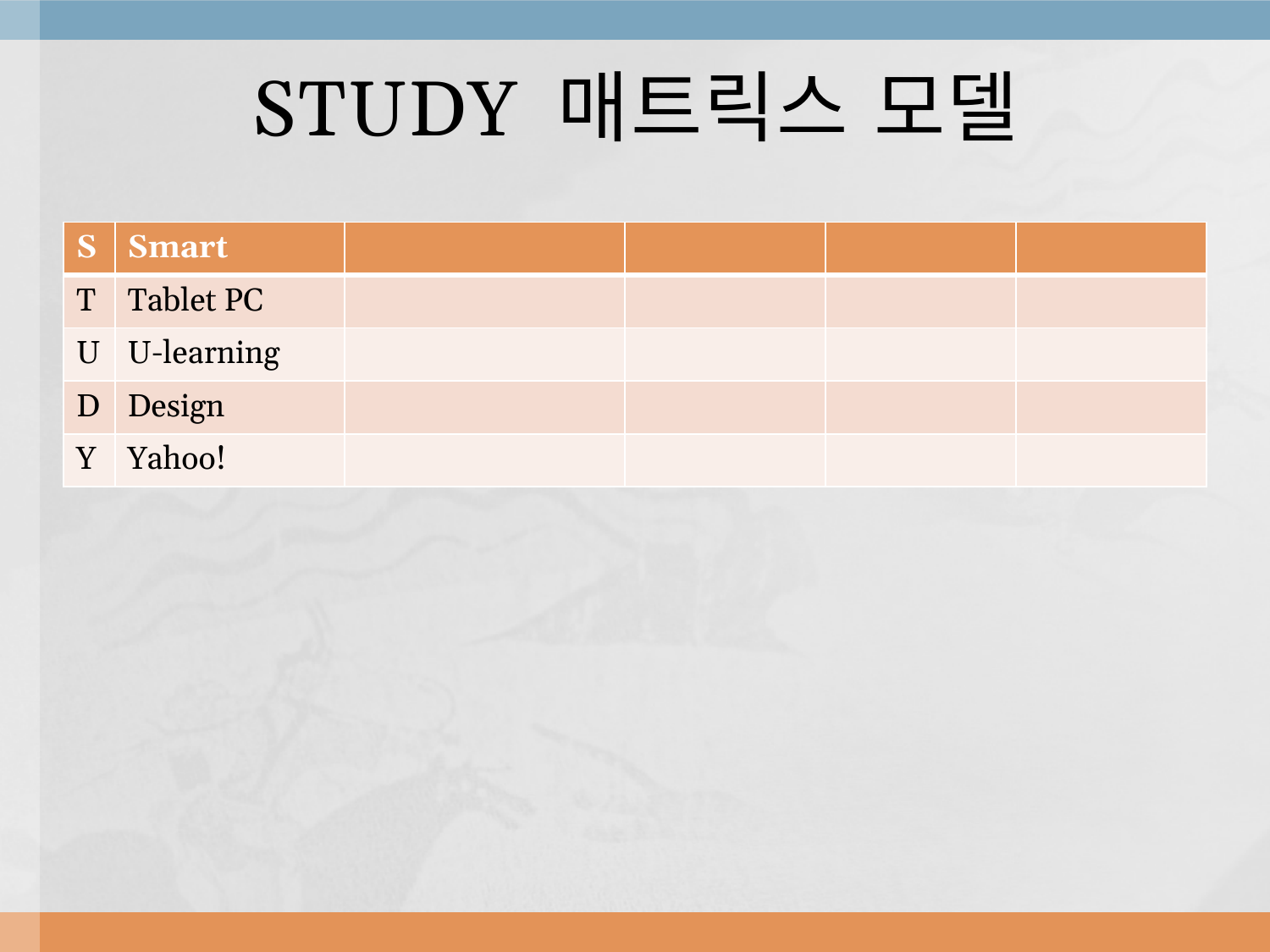

# STUDY 매트릭스 모델
| S | Smart |  |  |  |  |
| --- | --- | --- | --- | --- | --- |
| T | Tablet PC |  |  |  |  |
| U | U-learning |  |  |  |  |
| D | Design |  |  |  |  |
| Y | Yahoo! |  |  |  |  |